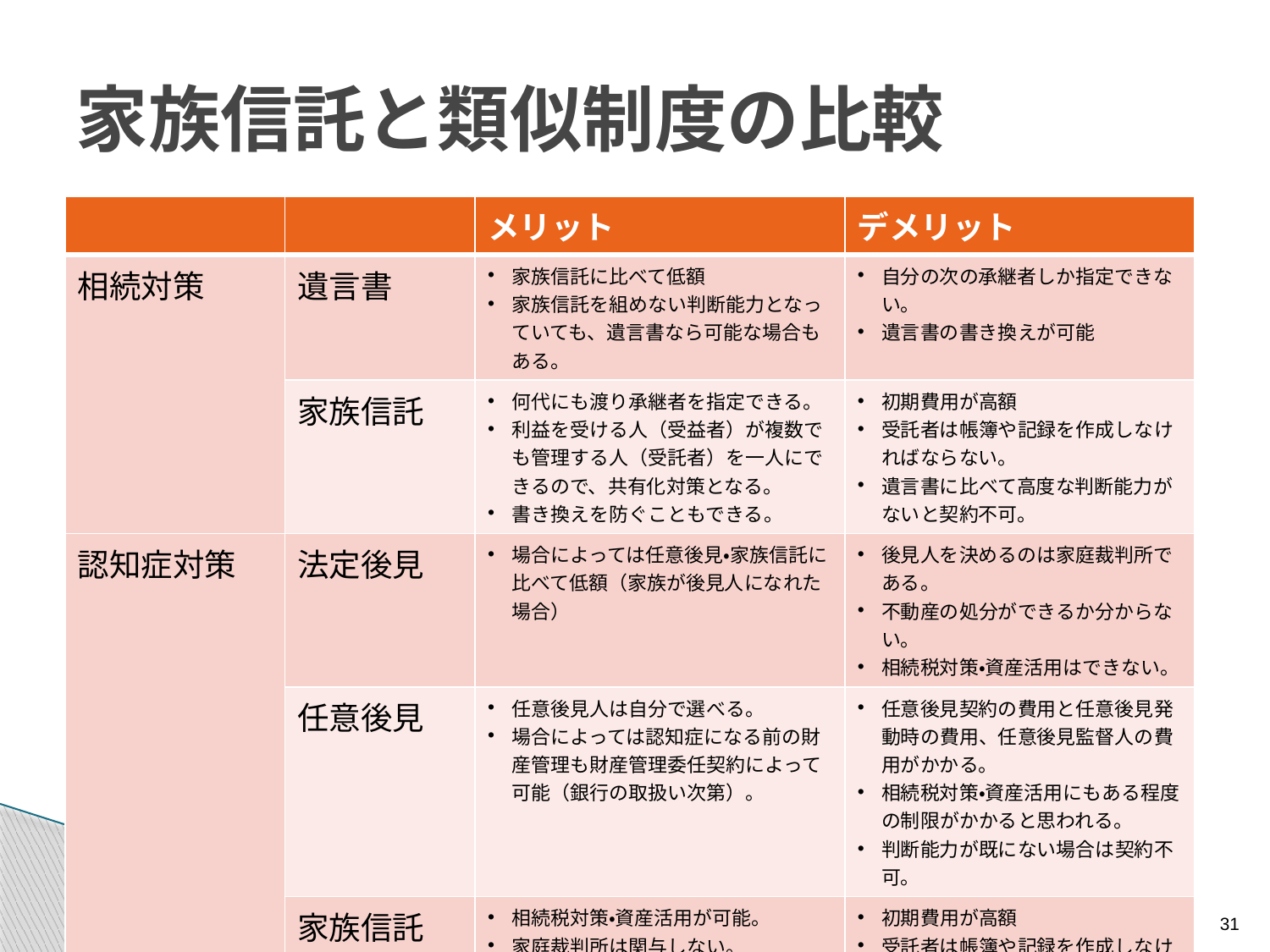

# 家族信託と類似制度の比較
|  |  | メリット | デメリット |
| --- | --- | --- | --- |
| 相続対策 | 遺言書 | 家族信託に比べて低額 家族信託を組めない判断能力となっていても、遺言書なら可能な場合もある。 | 自分の次の承継者しか指定できない。 遺言書の書き換えが可能 |
|  | 家族信託 | 何代にも渡り承継者を指定できる。 利益を受ける人（受益者）が複数でも管理する人（受託者）を一人にできるので、共有化対策となる。 書き換えを防ぐこともできる。 | 初期費用が高額 受託者は帳簿や記録を作成しなければならない。 遺言書に比べて高度な判断能力がないと契約不可。 |
| 認知症対策 | 法定後見 | 場合によっては任意後見・家族信託に比べて低額（家族が後見人になれた場合） | 後見人を決めるのは家庭裁判所である。 不動産の処分ができるか分からない。 相続税対策・資産活用はできない。 |
|  | 任意後見 | 任意後見人は自分で選べる。 場合によっては認知症になる前の財産管理も財産管理委任契約によって可能（銀行の取扱い次第）。 | 任意後見契約の費用と任意後見発動時の費用、任意後見監督人の費用がかかる。 相続税対策・資産活用にもある程度の制限がかかると思われる。 判断能力が既にない場合は契約不可。 |
|  | 家族信託 | 相続税対策・資産活用が可能。 家庭裁判所は関与しない。 受託者は自分で選べる。 認知症になる前の財産管理も受託者が可能。 | 初期費用が高額 受託者は帳簿や記録を作成しなければならない。 判断能力が既にない場合は契約不可。 身上監護の機能がない。 |
31